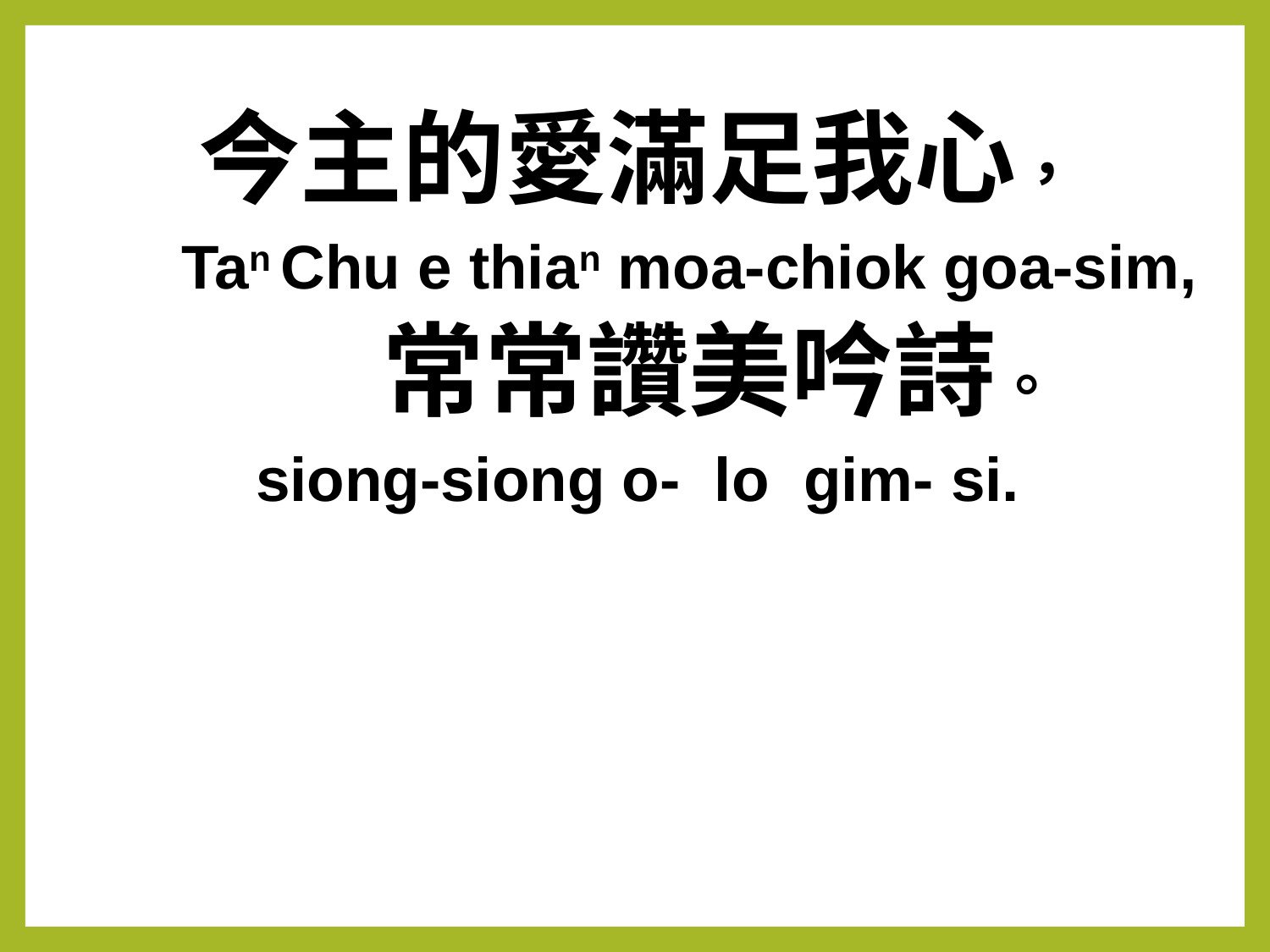

今主的愛滿足我心，
      Tan Chu e thian moa-chiok goa-sim,
      常常讚美吟詩。
siong-siong o-  lo  gim- si.